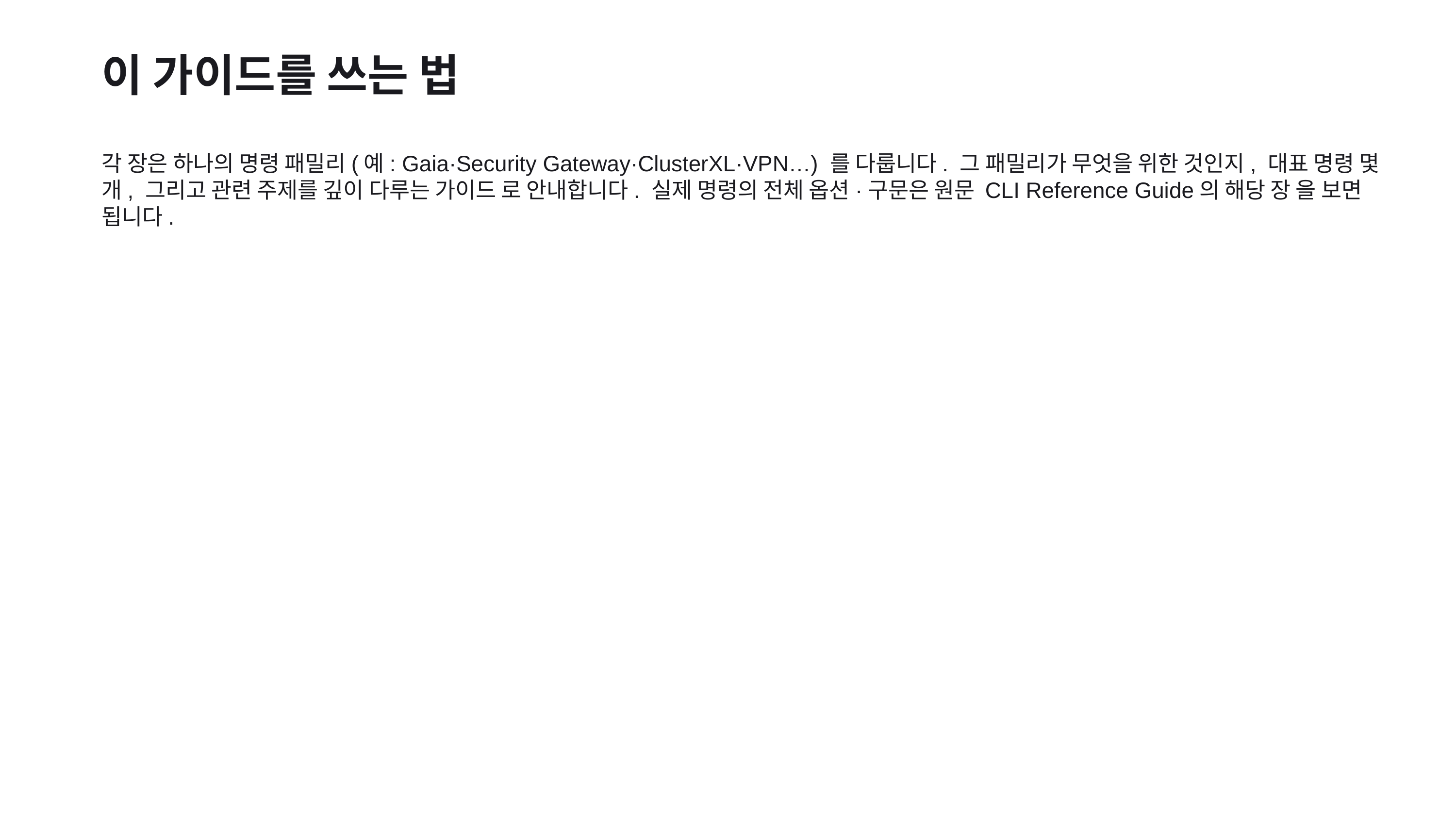

이 가이드를 쓰는 법
각 장은 하나의 명령 패밀리(예: Gaia·Security Gateway·ClusterXL·VPN…) 를 다룹니다. 그 패밀리가 무엇을 위한 것인지, 대표 명령 몇 개, 그리고 관련 주제를 깊이 다루는 가이드 로 안내합니다. 실제 명령의 전체 옵션·구문은 원문 CLI Reference Guide의 해당 장 을 보면 됩니다.